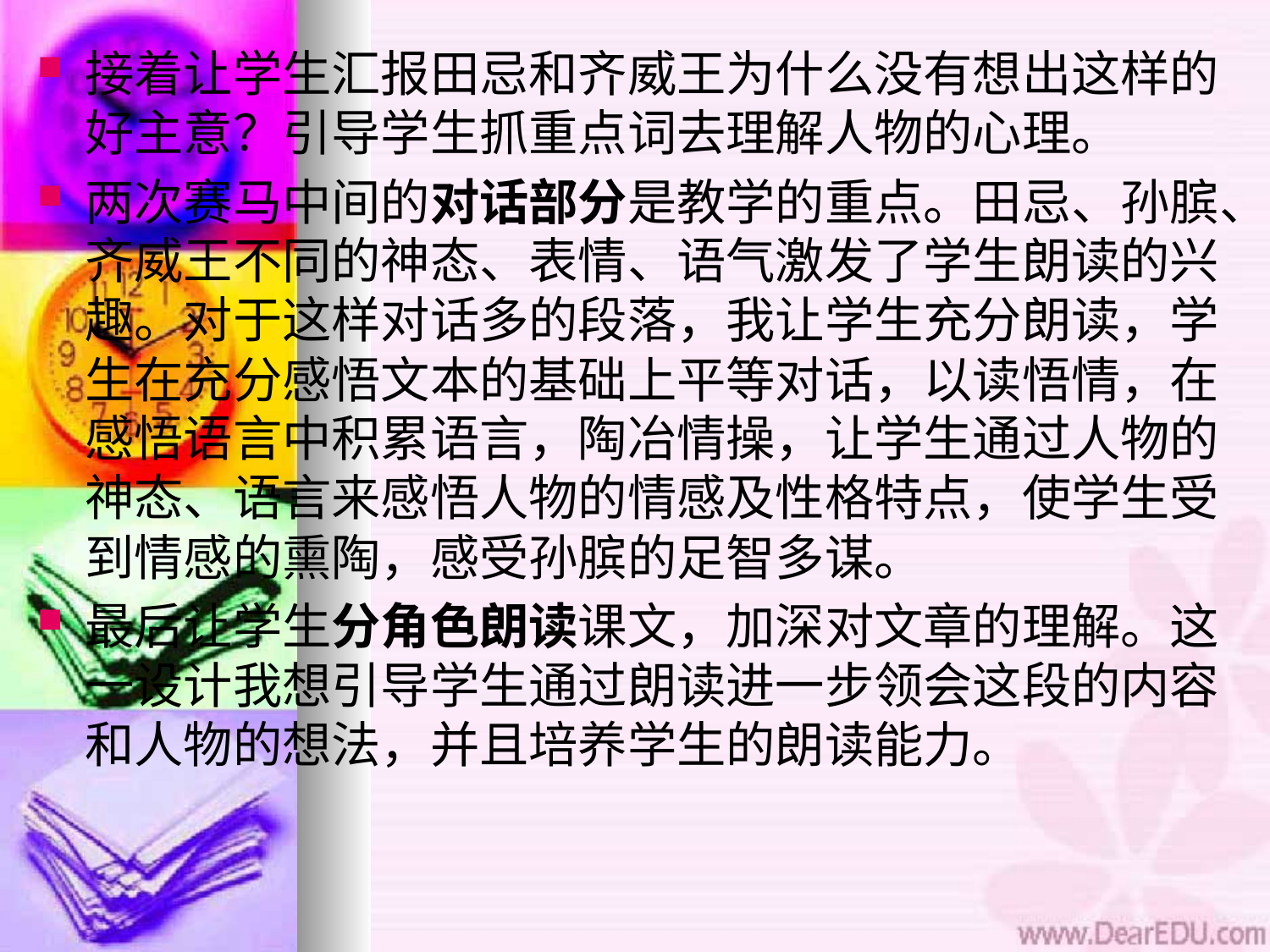

接着让学生汇报田忌和齐威王为什么没有想出这样的好主意？引导学生抓重点词去理解人物的心理。
两次赛马中间的对话部分是教学的重点。田忌、孙膑、齐威王不同的神态、表情、语气激发了学生朗读的兴趣。对于这样对话多的段落，我让学生充分朗读，学生在充分感悟文本的基础上平等对话，以读悟情，在感悟语言中积累语言，陶冶情操，让学生通过人物的神态、语言来感悟人物的情感及性格特点，使学生受到情感的熏陶，感受孙膑的足智多谋。
最后让学生分角色朗读课文，加深对文章的理解。这一设计我想引导学生通过朗读进一步领会这段的内容和人物的想法，并且培养学生的朗读能力。